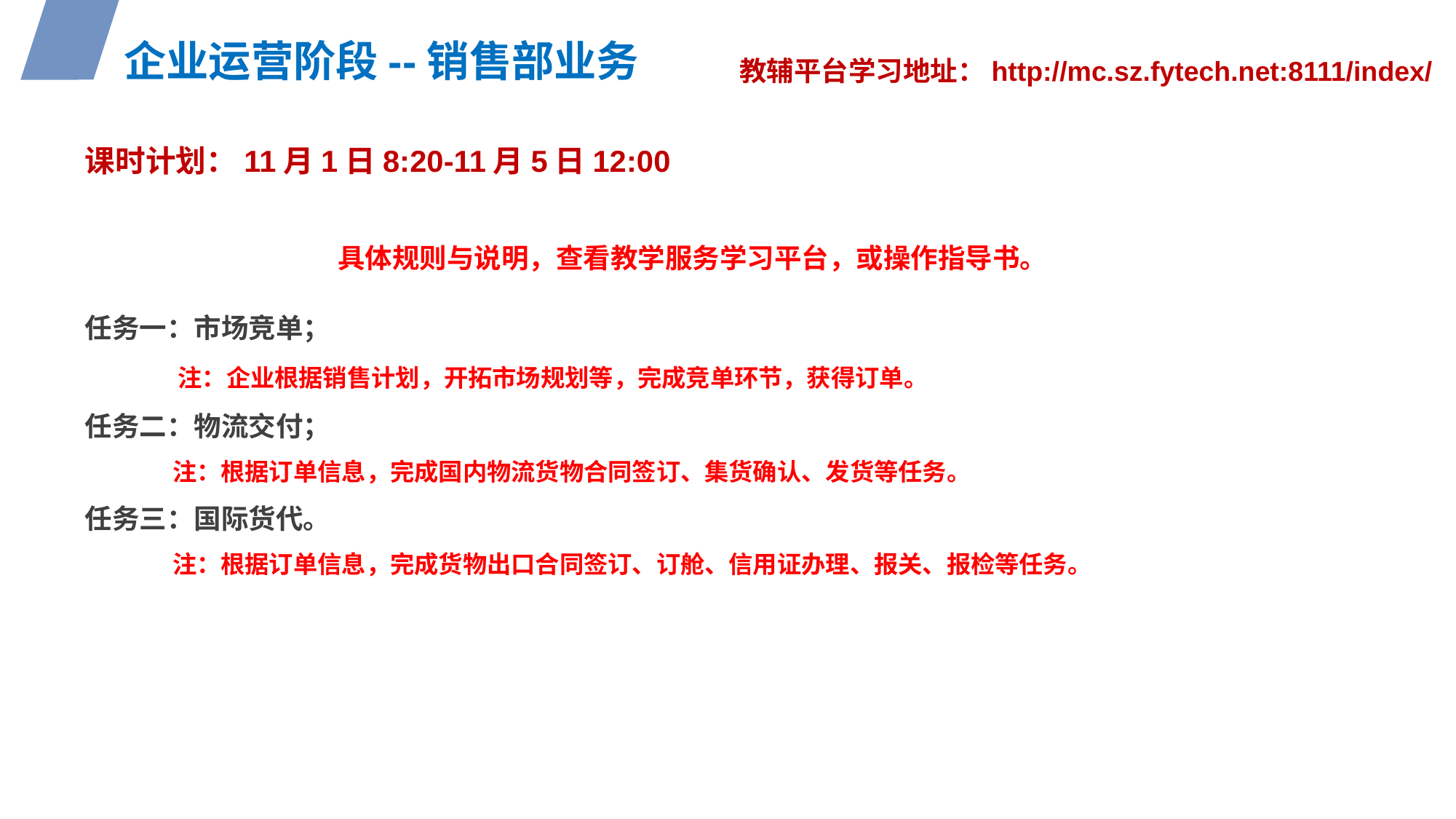

企业运营阶段--销售部业务
教辅平台学习地址：http://mc.sz.fytech.net:8111/index/
课时计划：11月1日8:20-11月5日12:00
具体规则与说明，查看教学服务学习平台，或操作指导书。
任务一：市场竞单；
              注：企业根据销售计划，开拓市场规划等，完成竞单环节，获得订单。
任务二：物流交付；
               注：根据订单信息，完成国内物流货物合同签订、集货确认、发货等任务。
任务三：国际货代。
               注：根据订单信息，完成货物出口合同签订、订舱、信用证办理、报关、报检等任务。